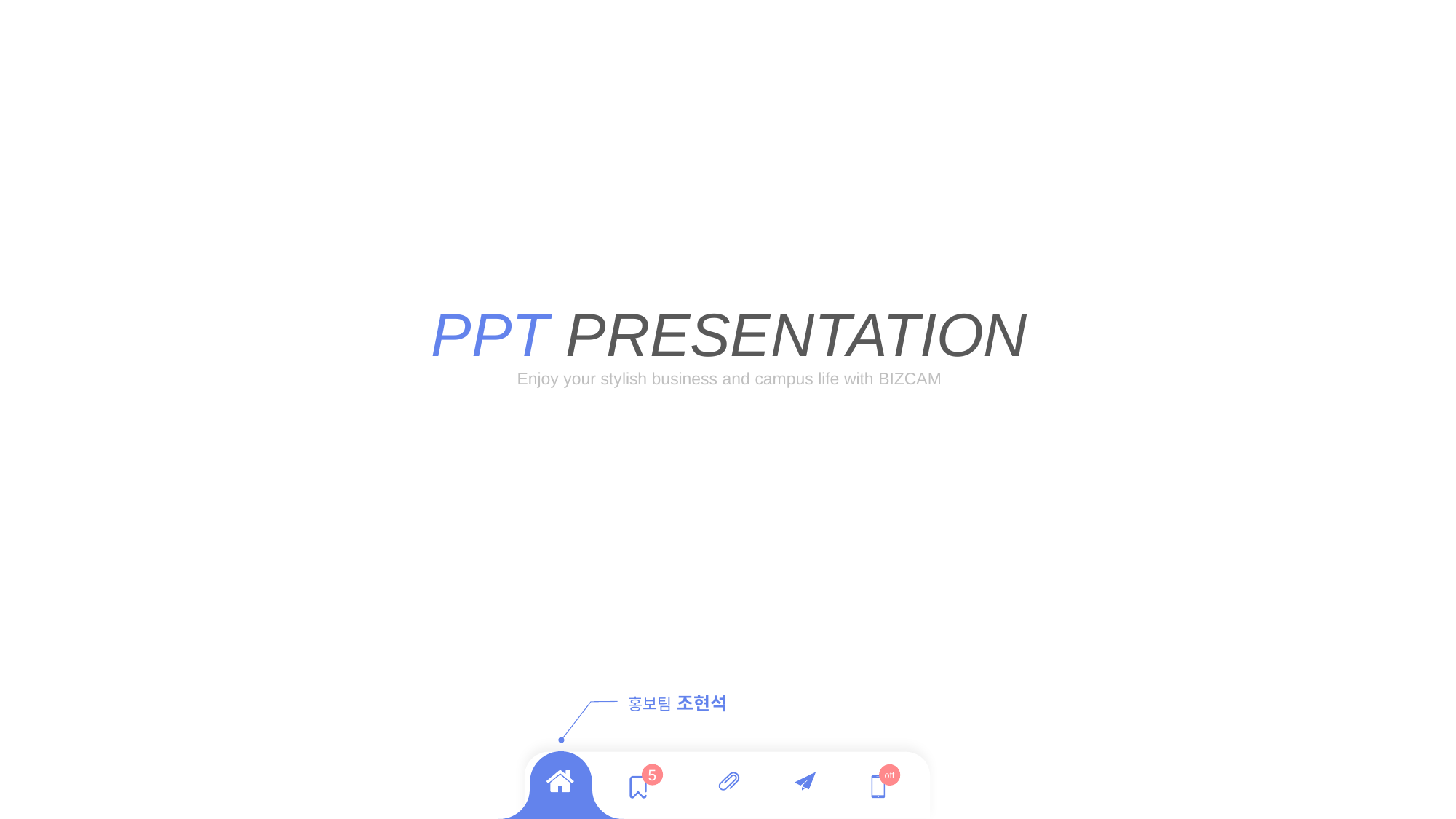

PPT PRESENTATION
Enjoy your stylish business and campus life with BIZCAM
홍보팀 조현석

5

off